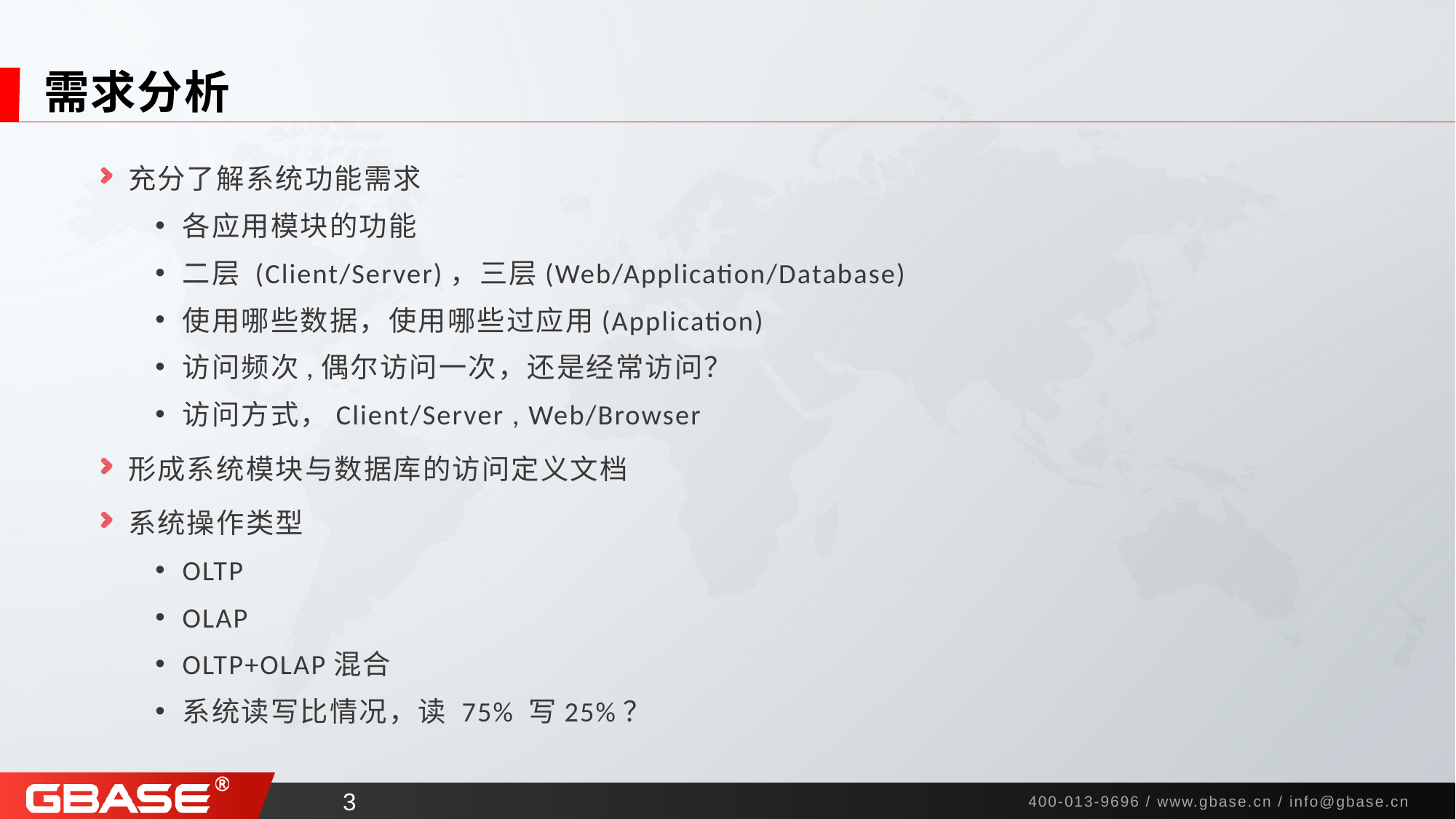

# 需求分析
充分了解系统功能需求
各应用模块的功能
二层 (Client/Server)，三层(Web/Application/Database)
使用哪些数据，使用哪些过应用(Application)
访问频次,偶尔访问一次，还是经常访问？
访问方式，Client/Server , Web/Browser
形成系统模块与数据库的访问定义文档
系统操作类型
OLTP
OLAP
OLTP+OLAP混合
系统读写比情况，读 75% 写25%？